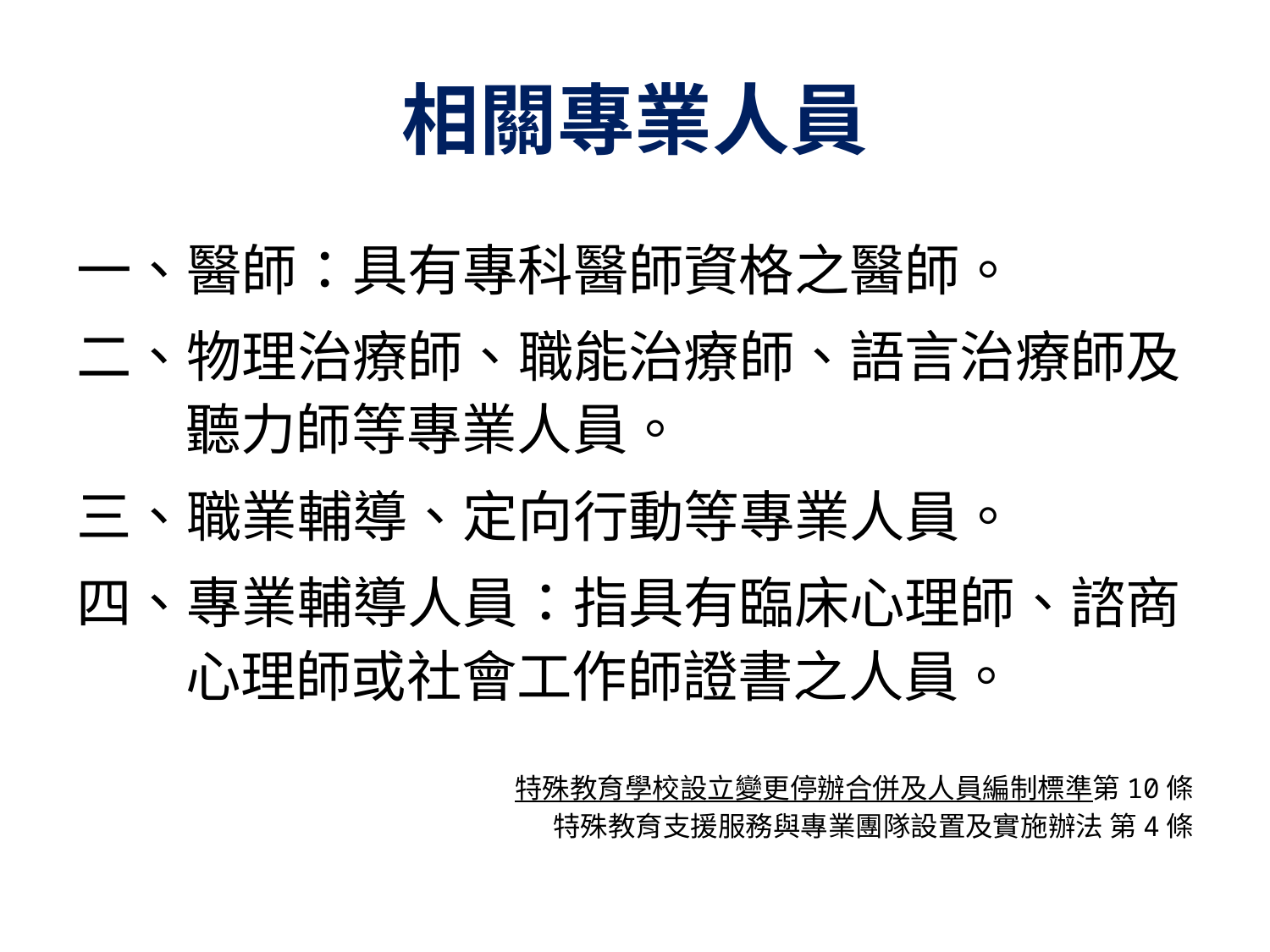

# 相關專業人員
一、醫師：具有專科醫師資格之醫師。
二、物理治療師、職能治療師、語言治療師及聽力師等專業人員。
三、職業輔導、定向行動等專業人員。
四、專業輔導人員：指具有臨床心理師、諮商心理師或社會工作師證書之人員。

特殊教育學校設立變更停辦合併及人員編制標準第10條
特殊教育支援服務與專業團隊設置及實施辦法 第4條